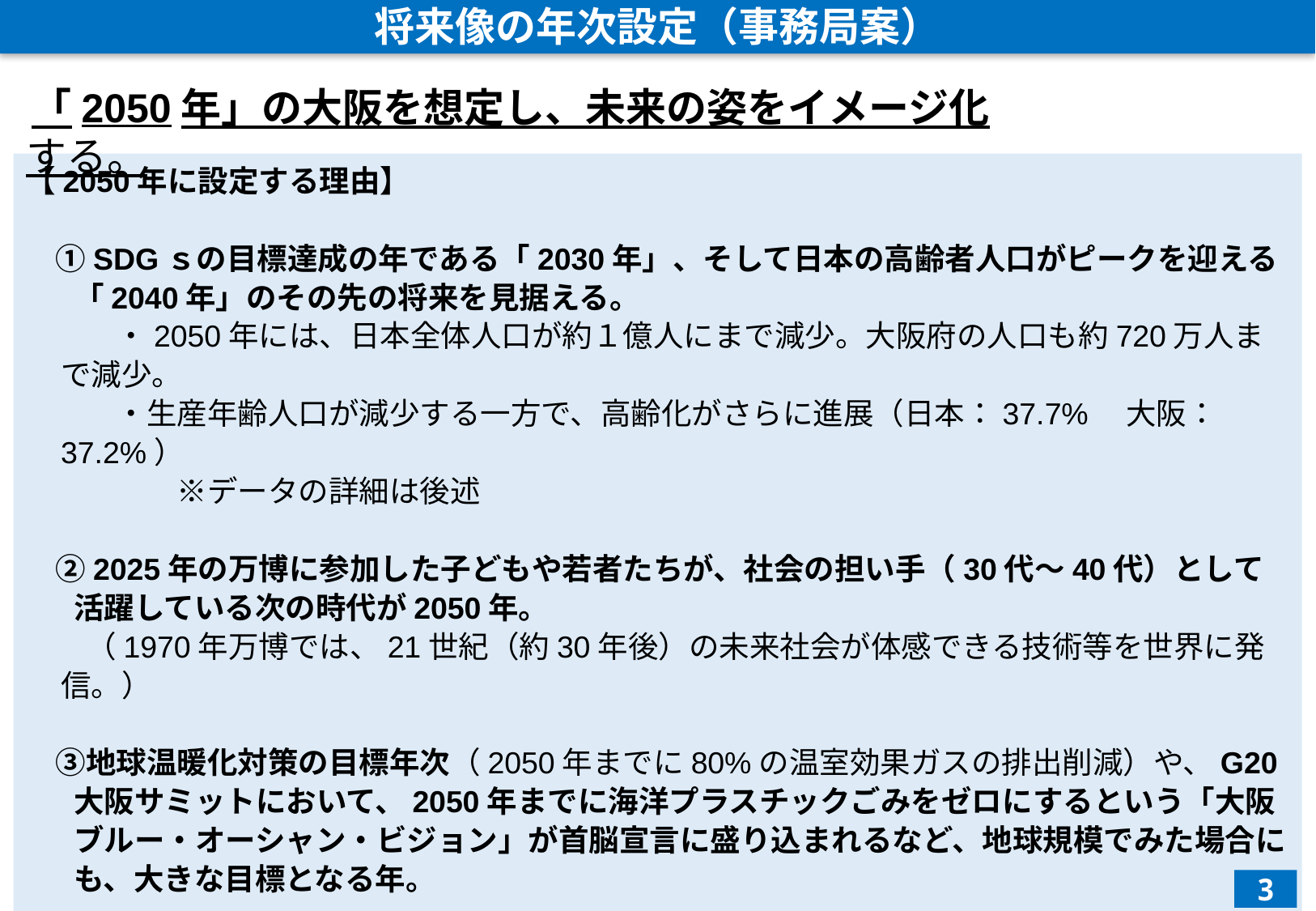

将来像の年次設定（事務局案）
　「2050年」の大阪を想定し、未来の姿をイメージ化する。
【2050年に設定する理由】

　①SDGｓの目標達成の年である「2030年」、そして日本の高齢者人口がピークを迎える「2040年」のその先の将来を見据える。
　　　・2050年には、日本全体人口が約１億人にまで減少。大阪府の人口も約720万人まで減少。
　　　・生産年齢人口が減少する一方で、高齢化がさらに進展（日本：37.7%　大阪：37.2%）
　　　　　※データの詳細は後述

　②2025年の万博に参加した子どもや若者たちが、社会の担い手（30代〜40代）として活躍している次の時代が2050年。
　　（1970年万博では、21世紀（約30年後）の未来社会が体感できる技術等を世界に発信。）

　③地球温暖化対策の目標年次（2050年までに80%の温室効果ガスの排出削減）や、G20大阪サミットにおいて、2050年までに海洋プラスチックごみをゼロにするという「大阪ブルー・オーシャン・ビジョン」が首脳宣言に盛り込まれるなど、地球規模でみた場合にも、大きな目標となる年。

　④2050年頃にシンギュラリティ（AIが人類の知性を上回る）に到達すると言われるなど、科学技術がさらに大きく進展することが見込まれている。
3